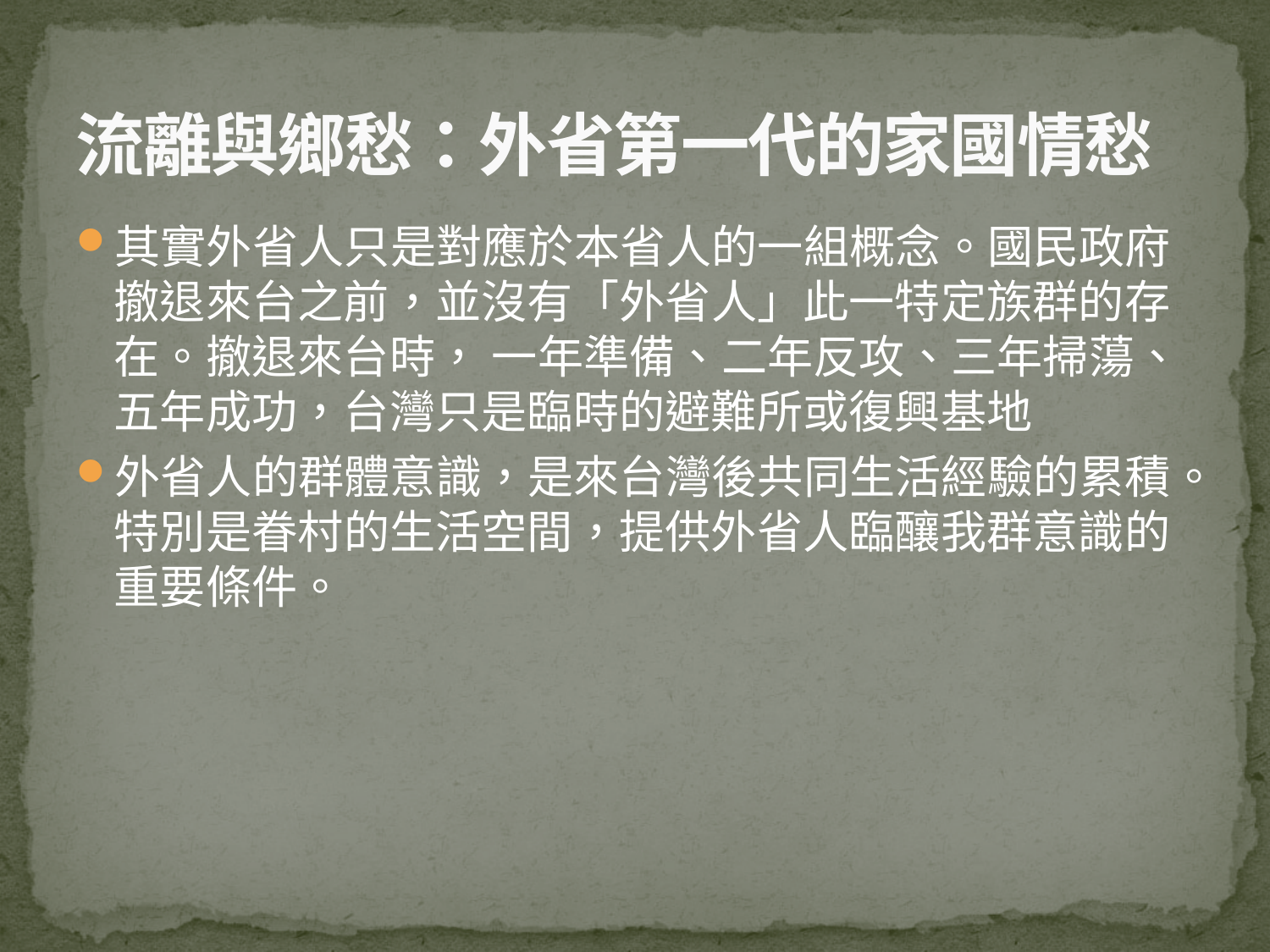

# 流離與鄉愁：外省第一代的家國情愁
其實外省人只是對應於本省人的一組概念。國民政府撤退來台之前，並沒有「外省人」此一特定族群的存在。撤退來台時， 一年準備、二年反攻、三年掃蕩、五年成功，台灣只是臨時的避難所或復興基地
外省人的群體意識，是來台灣後共同生活經驗的累積。特別是眷村的生活空間，提供外省人臨釀我群意識的重要條件。